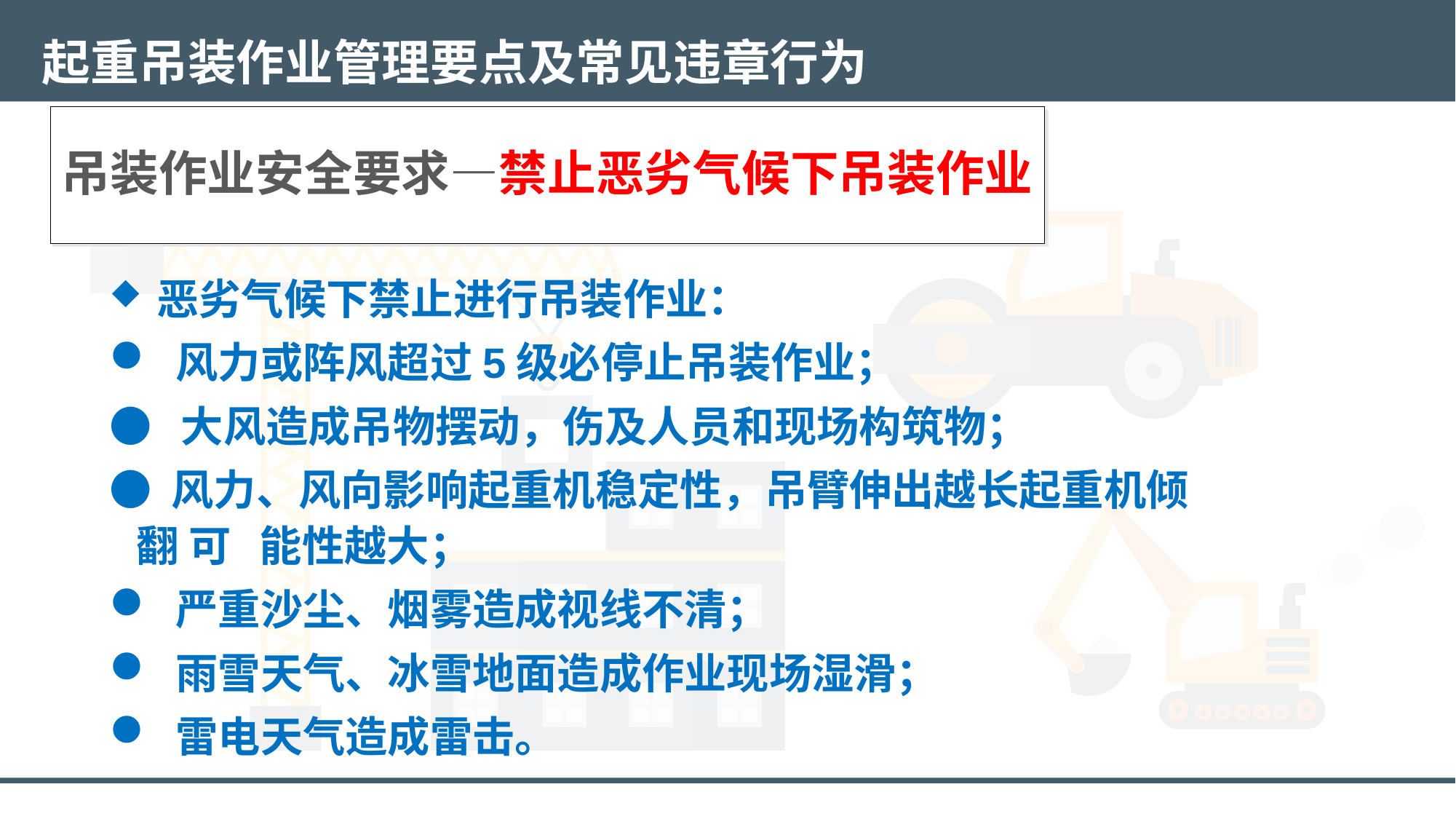

起重吊装作业管理要点及常见违章行为
# 吊装作业安全要求—禁止恶劣气候下吊装作业
 恶劣气候下禁止进行吊装作业：
 风力或阵风超过5级必停止吊装作业；
●  大风造成吊物摆动，伤及人员和现场构筑物；
● 风力、风向影响起重机稳定性，吊臂伸出越长起重机倾翻 可   能性越大；
 严重沙尘、烟雾造成视线不清；
 雨雪天气、冰雪地面造成作业现场湿滑；
 雷电天气造成雷击。